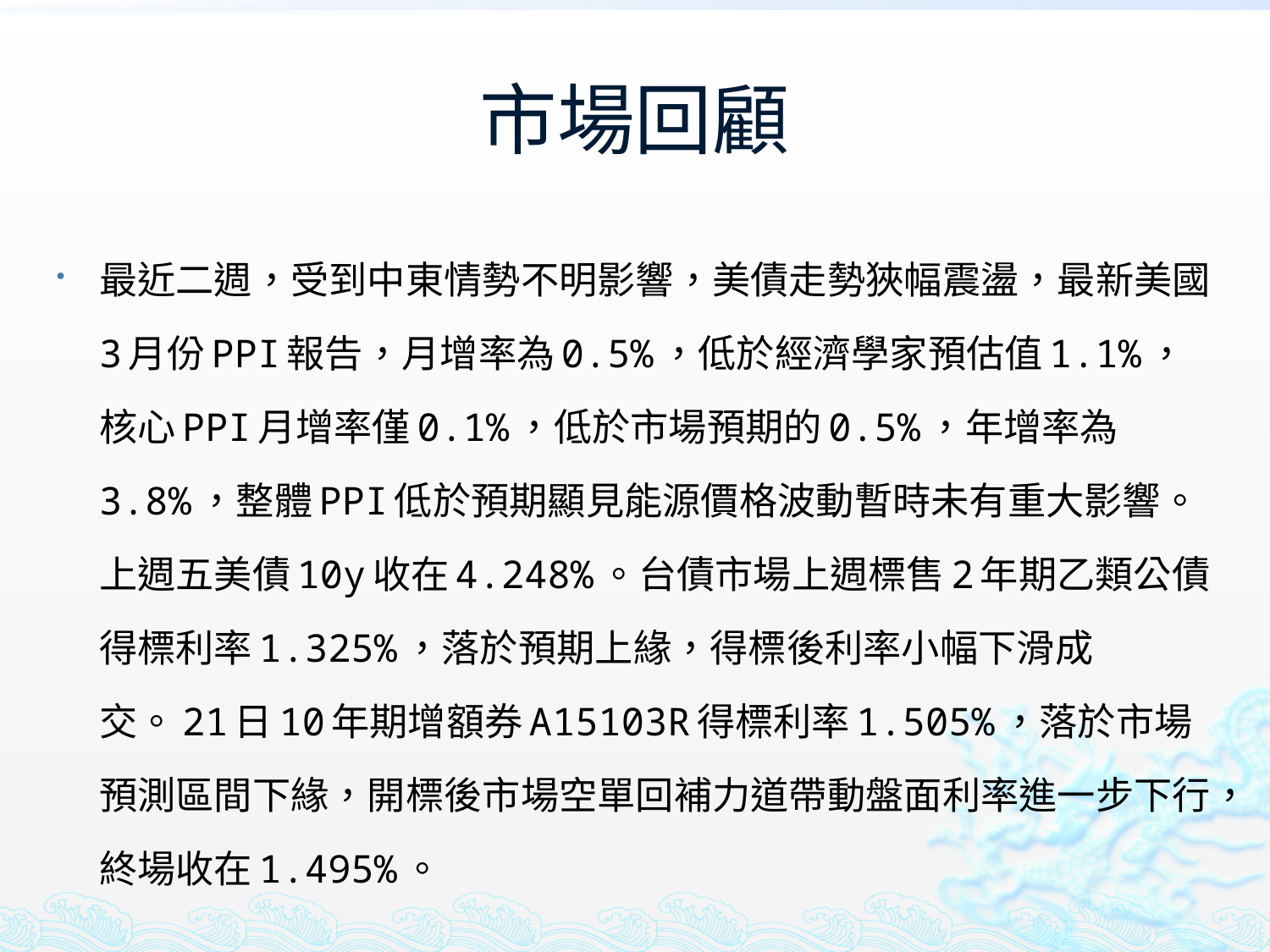

# 市場回顧
最近二週，受到中東情勢不明影響，美債走勢狹幅震盪，最新美國3月份PPI報告，月增率為0.5%，低於經濟學家預估值1.1%，核心PPI月增率僅0.1%，低於市場預期的0.5%，年增率為3.8%，整體PPI低於預期顯見能源價格波動暫時未有重大影響。上週五美債10y收在4.248%。台債市場上週標售2年期乙類公債得標利率1.325%，落於預期上緣，得標後利率小幅下滑成交。21日10年期增額券A15103R得標利率1.505%，落於市場預測區間下緣，開標後市場空單回補力道帶動盤面利率進一步下行，終場收在1.495%。